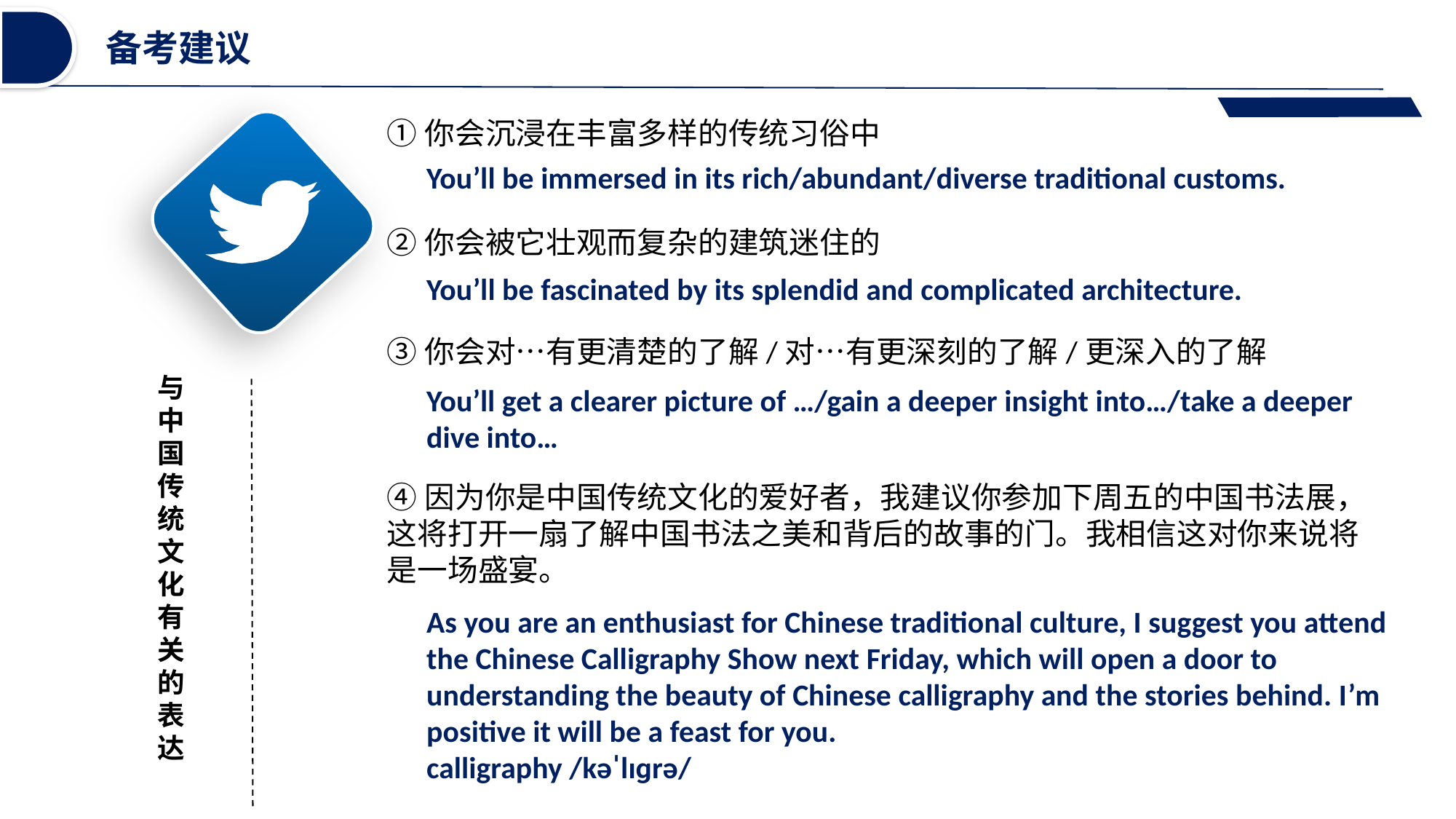

备考建议

①你会沉浸在丰富多样的传统习俗中

②你会被它壮观而复杂的建筑迷住的

③你会对…有更清楚的了解/对…有更深刻的了解/更深入的了解

④因为你是中国传统文化的爱好者，我建议你参加下周五的中国书法展，这将打开一扇了解中国书法之美和背后的故事的门。我相信这对你来说将是一场盛宴。

You’ll be immersed in its rich/abundant/diverse traditional customs.

You’ll be fascinated by its splendid and complicated architecture.
与中国传统文化有关的表达

You’ll get a clearer picture of …/gain a deeper insight into…/take a deeper dive into…
As you are an enthusiast for Chinese traditional culture, I suggest you attend the Chinese Calligraphy Show next Friday, which will open a door to understanding the beauty of Chinese calligraphy and the stories behind. I’m positive it will be a feast for you.
calligraphy /kəˈlɪɡrə/